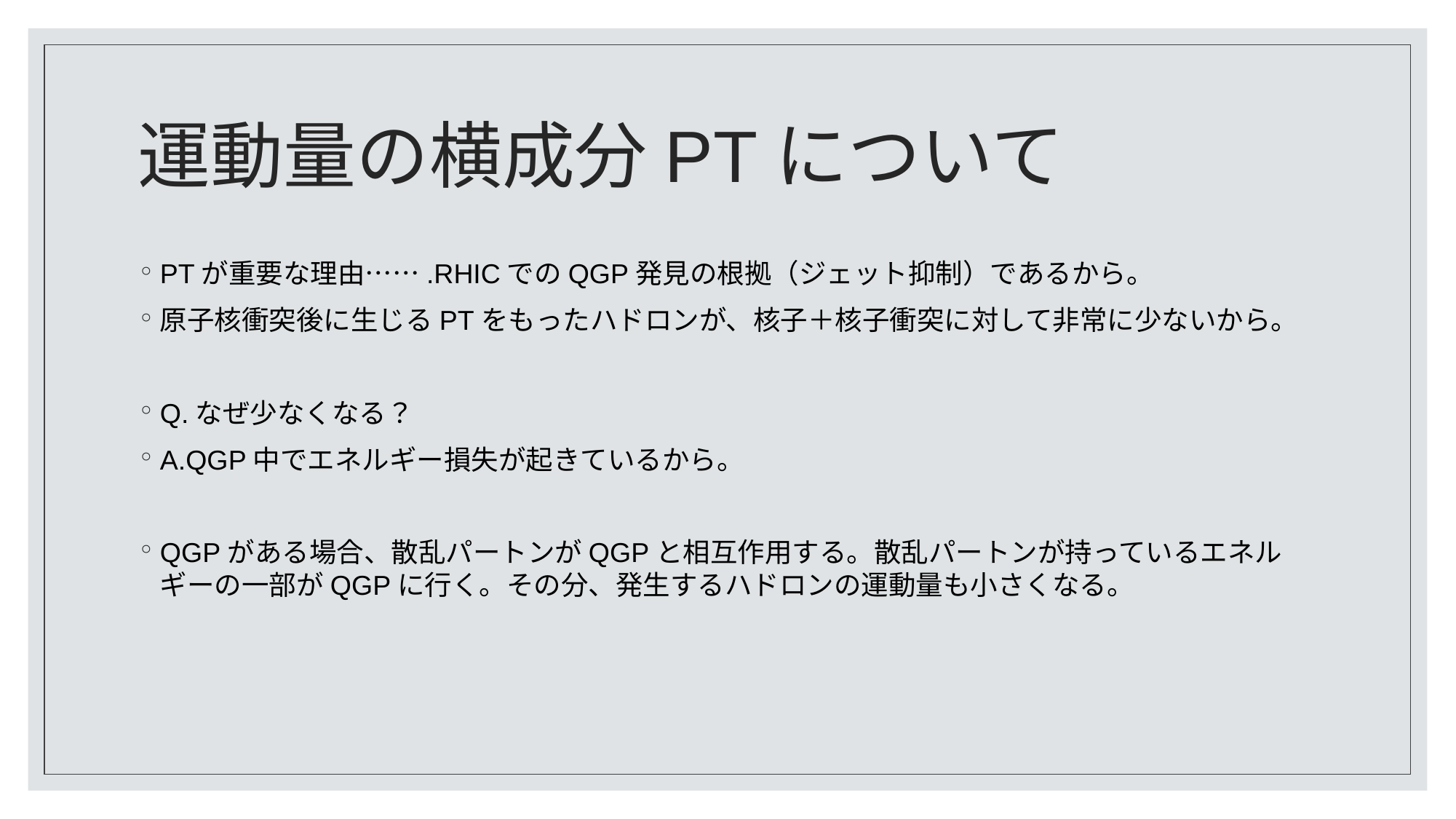

# 運動量の横成分PTについて
PTが重要な理由…….RHICでのQGP発見の根拠（ジェット抑制）であるから。
原子核衝突後に生じるPTをもったハドロンが、核子＋核子衝突に対して非常に少ないから。

Q.なぜ少なくなる？
A.QGP中でエネルギー損失が起きているから。

QGPがある場合、散乱パートンがQGPと相互作用する。散乱パートンが持っているエネルギーの一部がQGPに行く。その分、発生するハドロンの運動量も小さくなる。